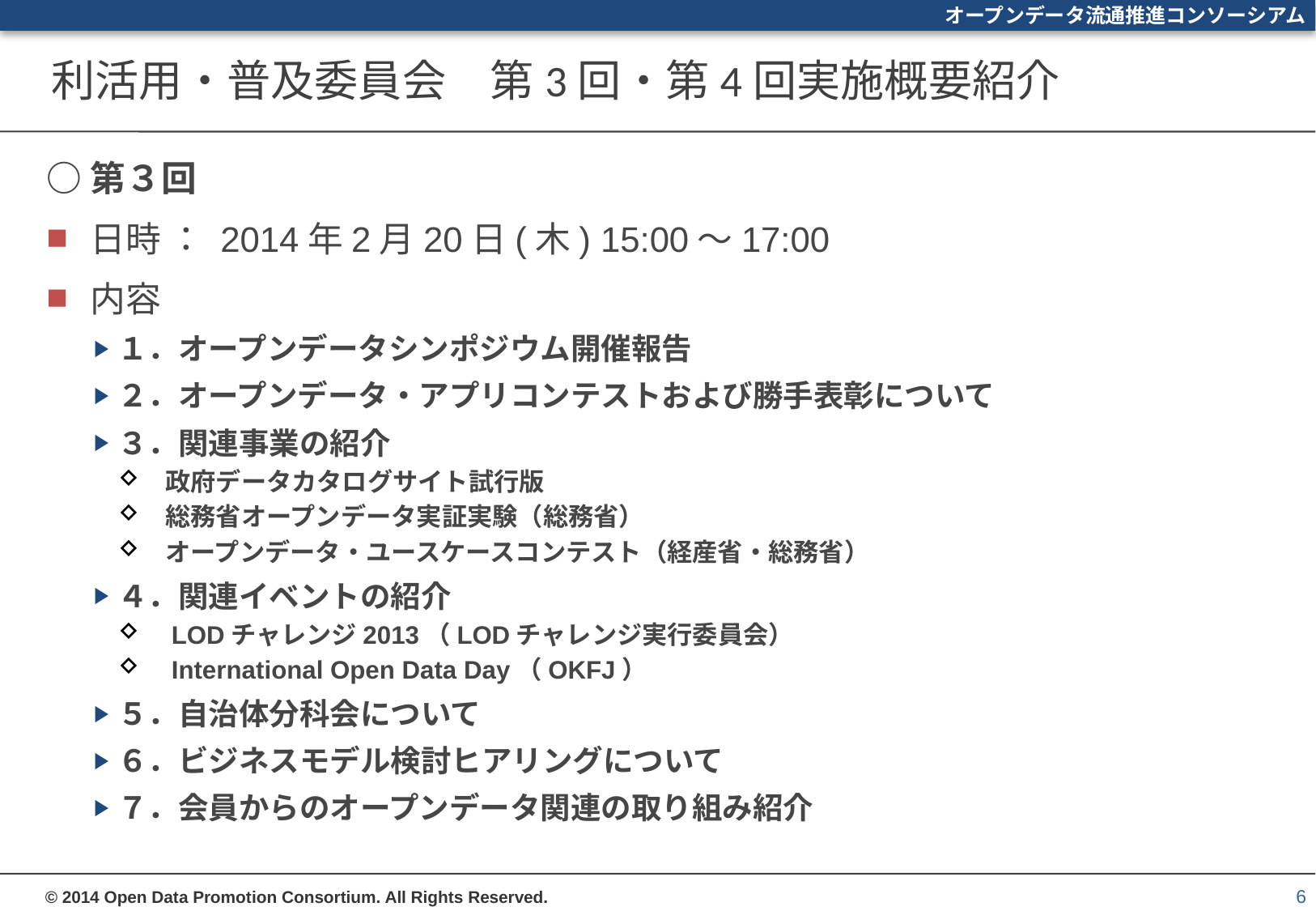

# 利活用・普及委員会　第3回・第4回実施概要紹介
○第３回
日時 ： 2014年2月20日(木) 15:00～17:00
内容
１．オープンデータシンポジウム開催報告
２．オープンデータ・アプリコンテストおよび勝手表彰について
３．関連事業の紹介
　政府データカタログサイト試行版
　総務省オープンデータ実証実験（総務省）
　オープンデータ・ユースケースコンテスト（経産省・総務省）
４．関連イベントの紹介
　LODチャレンジ2013（LODチャレンジ実行委員会）
　International Open Data Day（OKFJ）
５．自治体分科会について
６．ビジネスモデル検討ヒアリングについて
７．会員からのオープンデータ関連の取り組み紹介
6